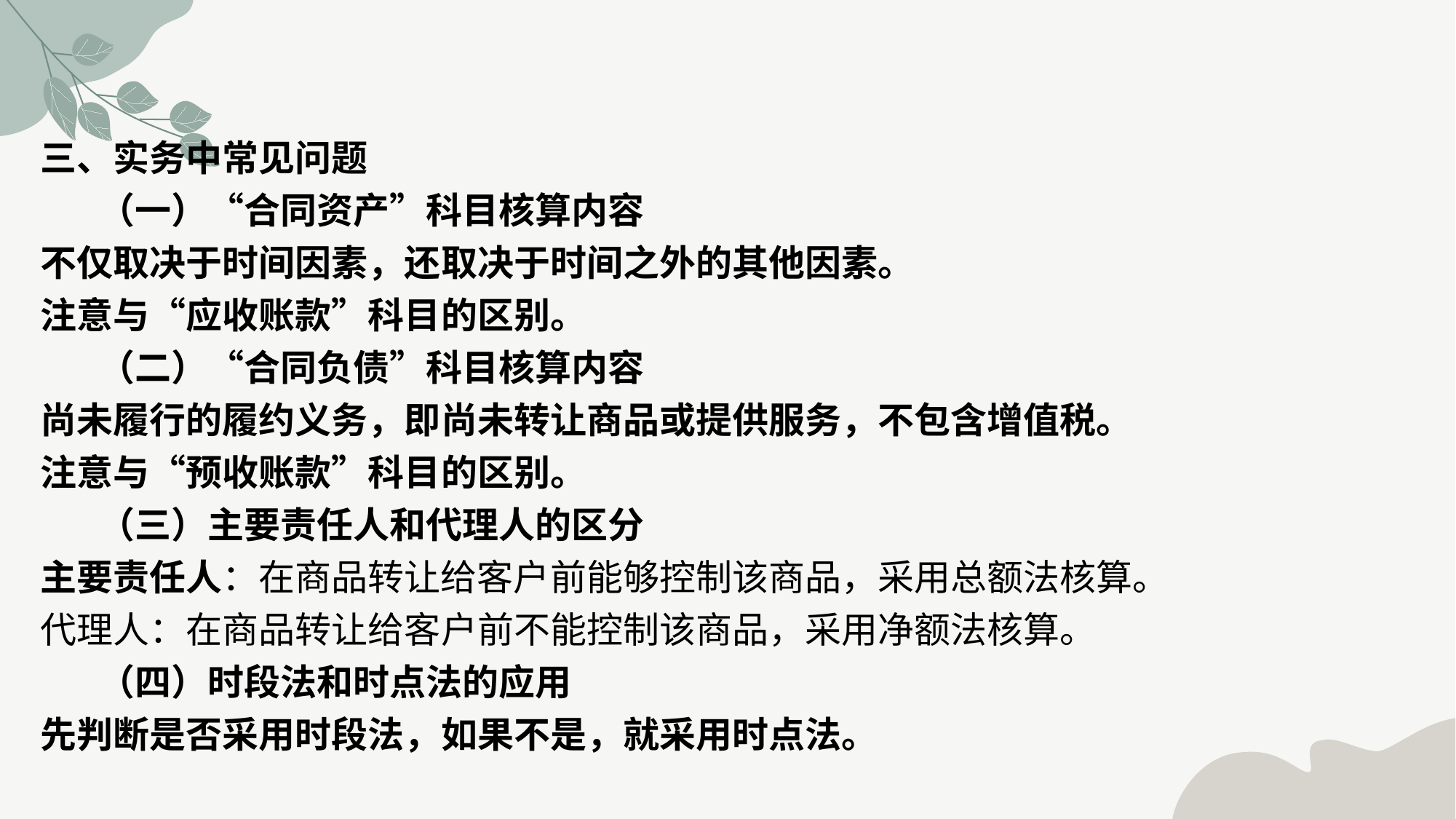

三、实务中常见问题
      （一）“合同资产”科目核算内容不仅取决于时间因素，还取决于时间之外的其他因素。注意与“应收账款”科目的区别。
      （二）“合同负债”科目核算内容尚未履行的履约义务，即尚未转让商品或提供服务，不包含增值税。注意与“预收账款”科目的区别。
      （三）主要责任人和代理人的区分主要责任人：在商品转让给客户前能够控制该商品，采用总额法核算。代理人：在商品转让给客户前不能控制该商品，采用净额法核算。
      （四）时段法和时点法的应用先判断是否采用时段法，如果不是，就采用时点法。